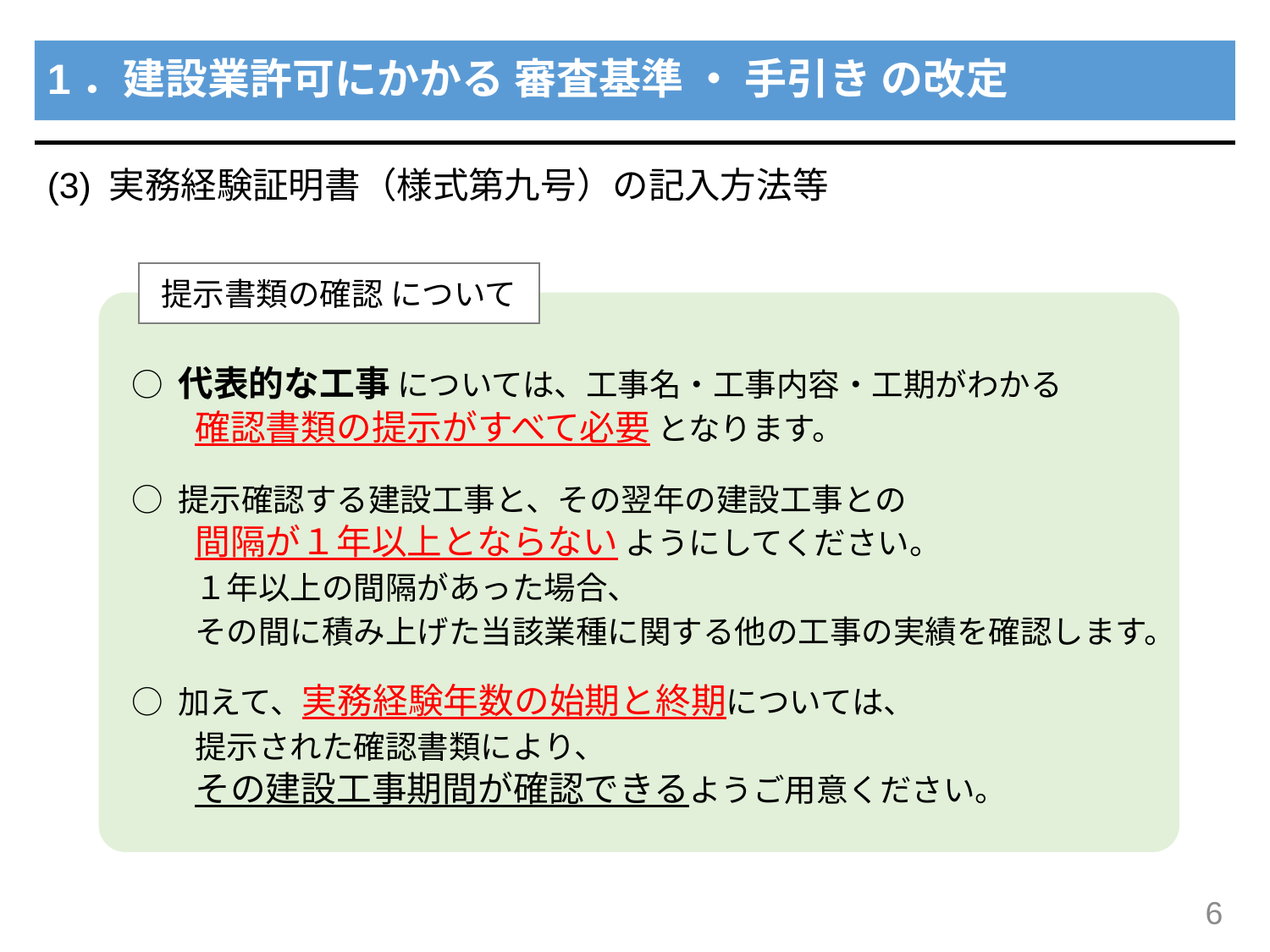

1．建設業許可にかかる 審査基準 ・ 手引き の改定
(3) 実務経験証明書（様式第九号）の記入方法等
提示書類の確認 について

○ 代表的な工事 については、工事名・工事内容・工期がわかる
　　確認書類の提示がすべて必要 となります。

○ 提示確認する建設工事と、その翌年の建設工事との
　　間隔が１年以上とならない ようにしてください。
　　１年以上の間隔があった場合、
　　その間に積み上げた当該業種に関する他の工事の実績を確認します。

○ 加えて、実務経験年数の始期と終期については、
　　提示された確認書類により、
　　その建設工事期間が確認できるようご用意ください。
6